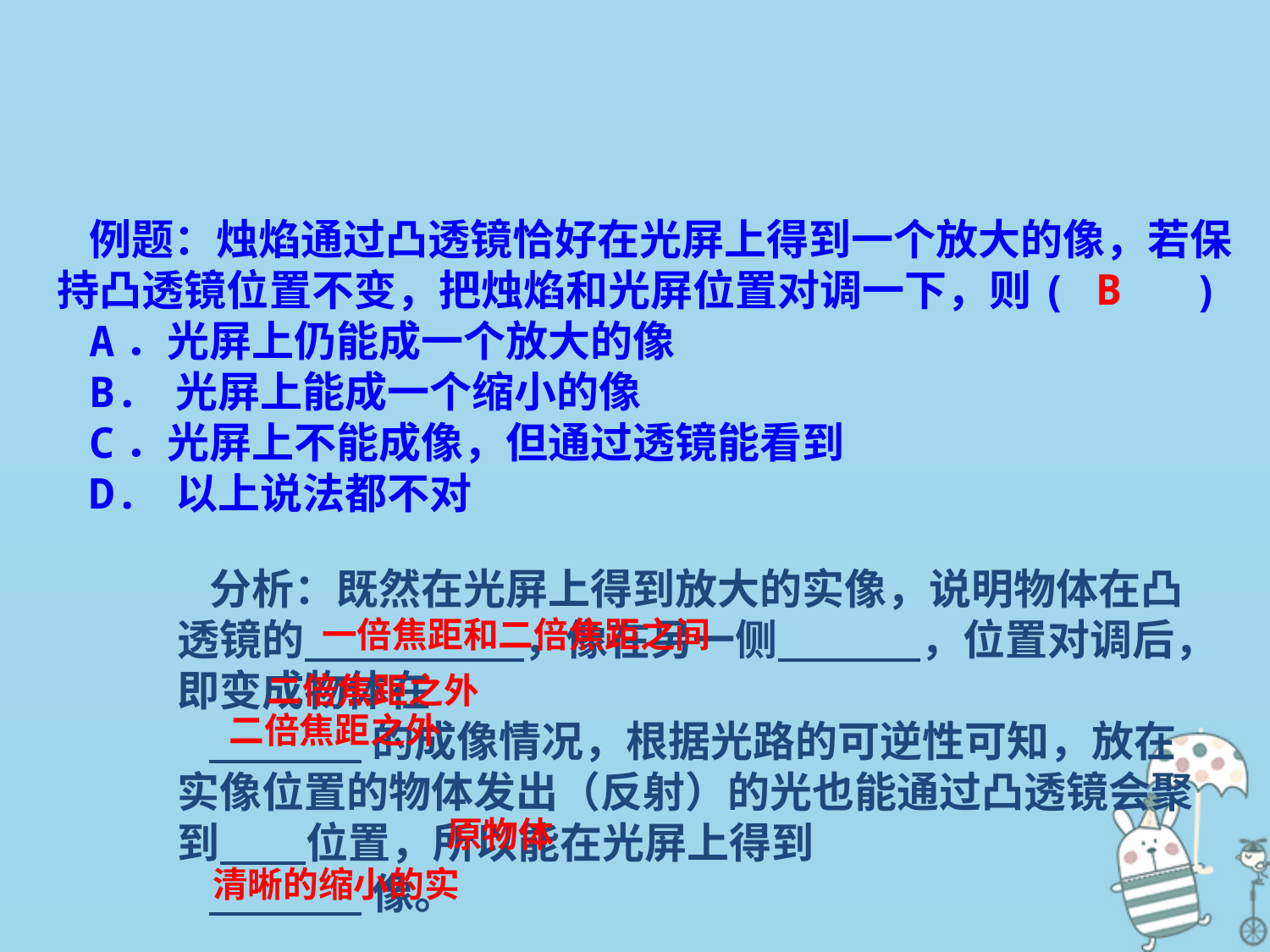

例题：烛焰通过凸透镜恰好在光屏上得到一个放大的像，若保持凸透镜位置不变，把烛焰和光屏位置对调一下，则(     )
A．光屏上仍能成一个放大的像
B. 光屏上能成一个缩小的像
C．光屏上不能成像，但通过透镜能看到
D. 以上说法都不对
B
分析：既然在光屏上得到放大的实像，说明物体在凸透镜的                       ，像在另一侧               ，位置对调后，即变成物体在
                的成像情况，根据光路的可逆性可知，放在实像位置的物体发出（反射）的光也能通过凸透镜会聚到         位置，所以能在光屏上得到
                像。
一倍焦距和二倍焦距之间
二倍焦距之外
二倍焦距之外
原物体
清晰的缩小的实